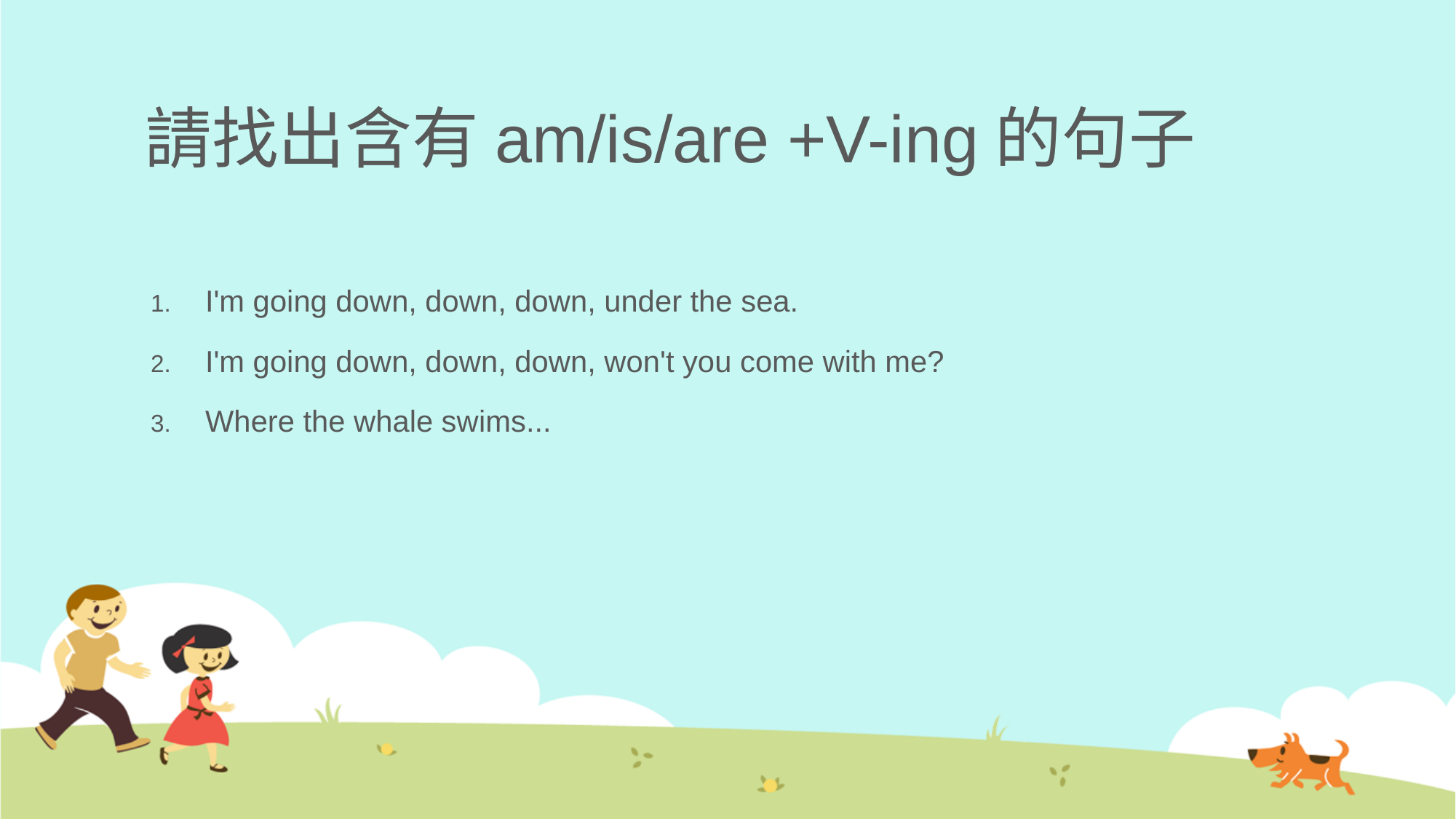

# 請找出含有am/is/are +V-ing的句子
I'm going down, down, down, under the sea.
I'm going down, down, down, won't you come with me?
Where the whale swims...